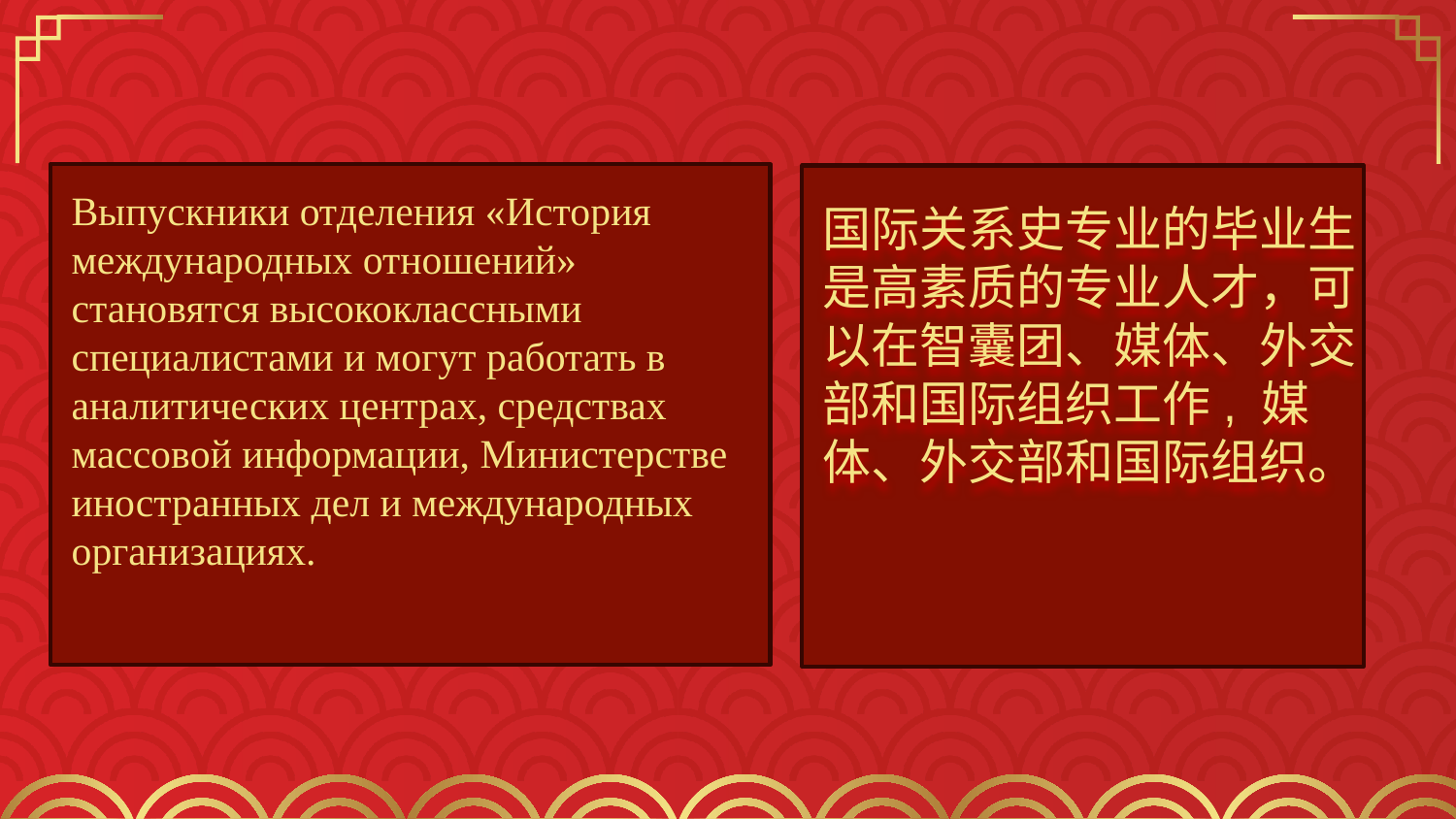

Выпускники отделения «История международных отношений» становятся высококлассными специалистами и могут работать в аналитических центрах, средствах массовой информации, Министерстве иностранных дел и международных организациях.
国际关系史专业的毕业生是高素质的专业人才，可以在智囊团、媒体、外交部和国际组织工作, 媒体、外交部和国际组织。